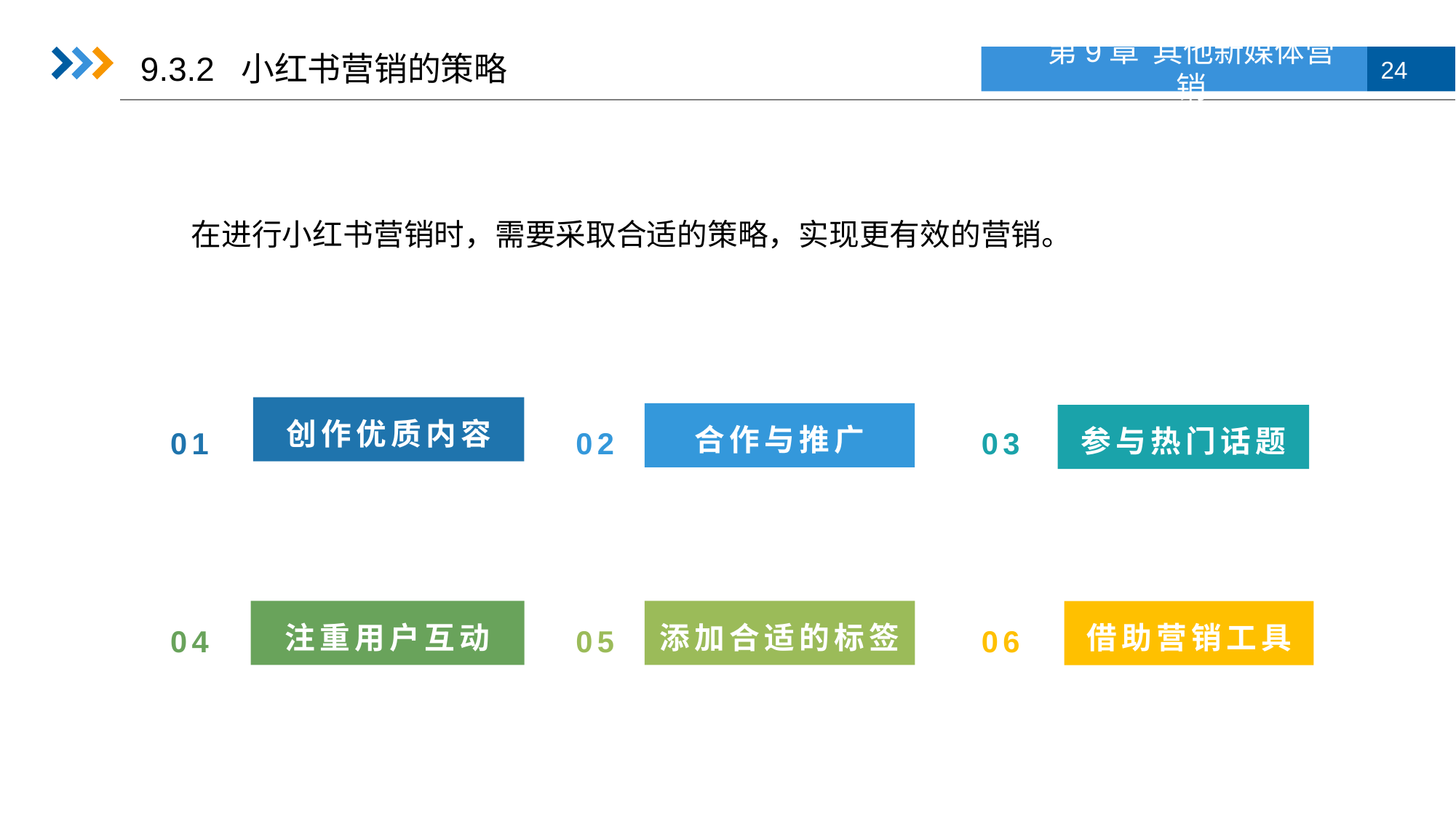

9.3.2  小红书营销的策略
在进行小红书营销时，需要采取合适的策略，实现更有效的营销。
01
02
03
创作优质内容
合作与推广
参与热门话题
04
05
06
注重用户互动
添加合适的标签
借助营销工具